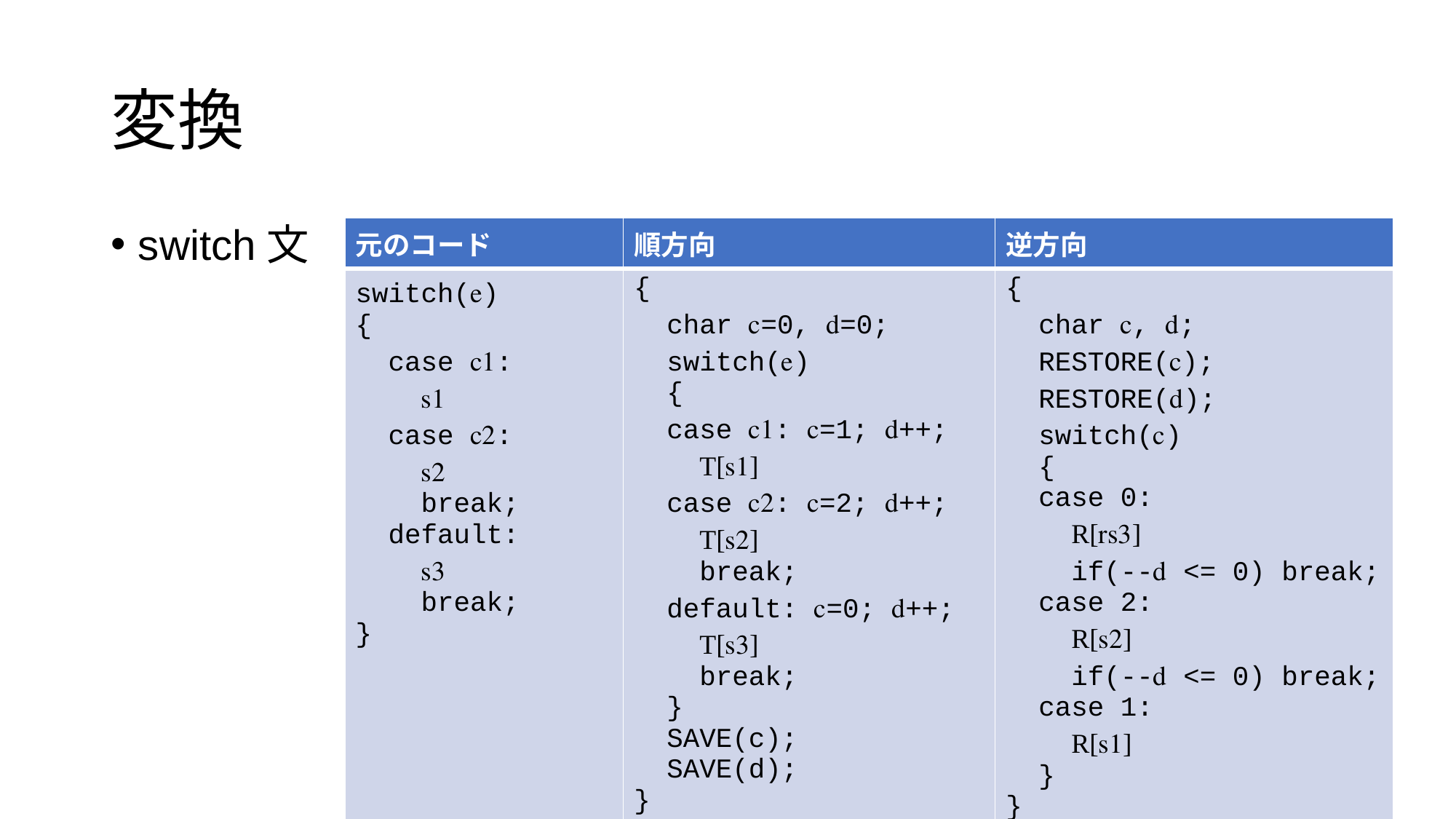

# 変換
switch文
| 元のコード | 順方向 | 逆方向 |
| --- | --- | --- |
| switch(e) { case c1: s1 case c2: s2 break; default: s3 break; } | { char c=0, d=0; switch(e) { case c1: c=1; d++; T[s1] case c2: c=2; d++; T[s2] break; default: c=0; d++; T[s3] break; } SAVE(c); SAVE(d); } | { char c, d; RESTORE(c); RESTORE(d); switch(c) { case 0: R[rs3] if(--d <= 0) break; case 2: R[s2] if(--d <= 0) break; case 1: R[s1] } } |